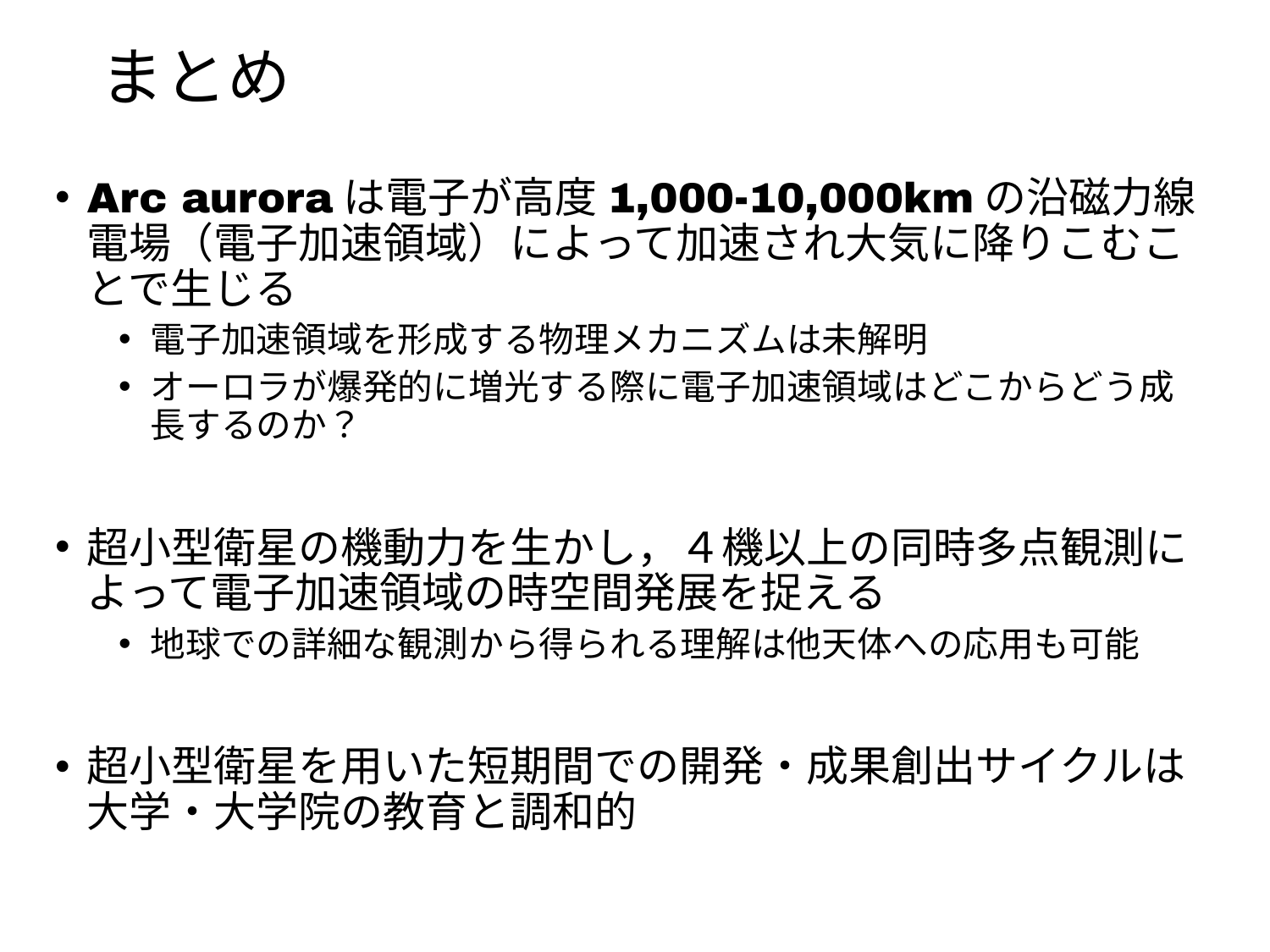

# まとめ
Arc auroraは電子が高度1,000-10,000kmの沿磁力線電場（電子加速領域）によって加速され大気に降りこむことで生じる
電子加速領域を形成する物理メカニズムは未解明
オーロラが爆発的に増光する際に電子加速領域はどこからどう成長するのか？

超小型衛星の機動力を生かし，４機以上の同時多点観測によって電子加速領域の時空間発展を捉える
地球での詳細な観測から得られる理解は他天体への応用も可能

超小型衛星を用いた短期間での開発・成果創出サイクルは大学・大学院の教育と調和的